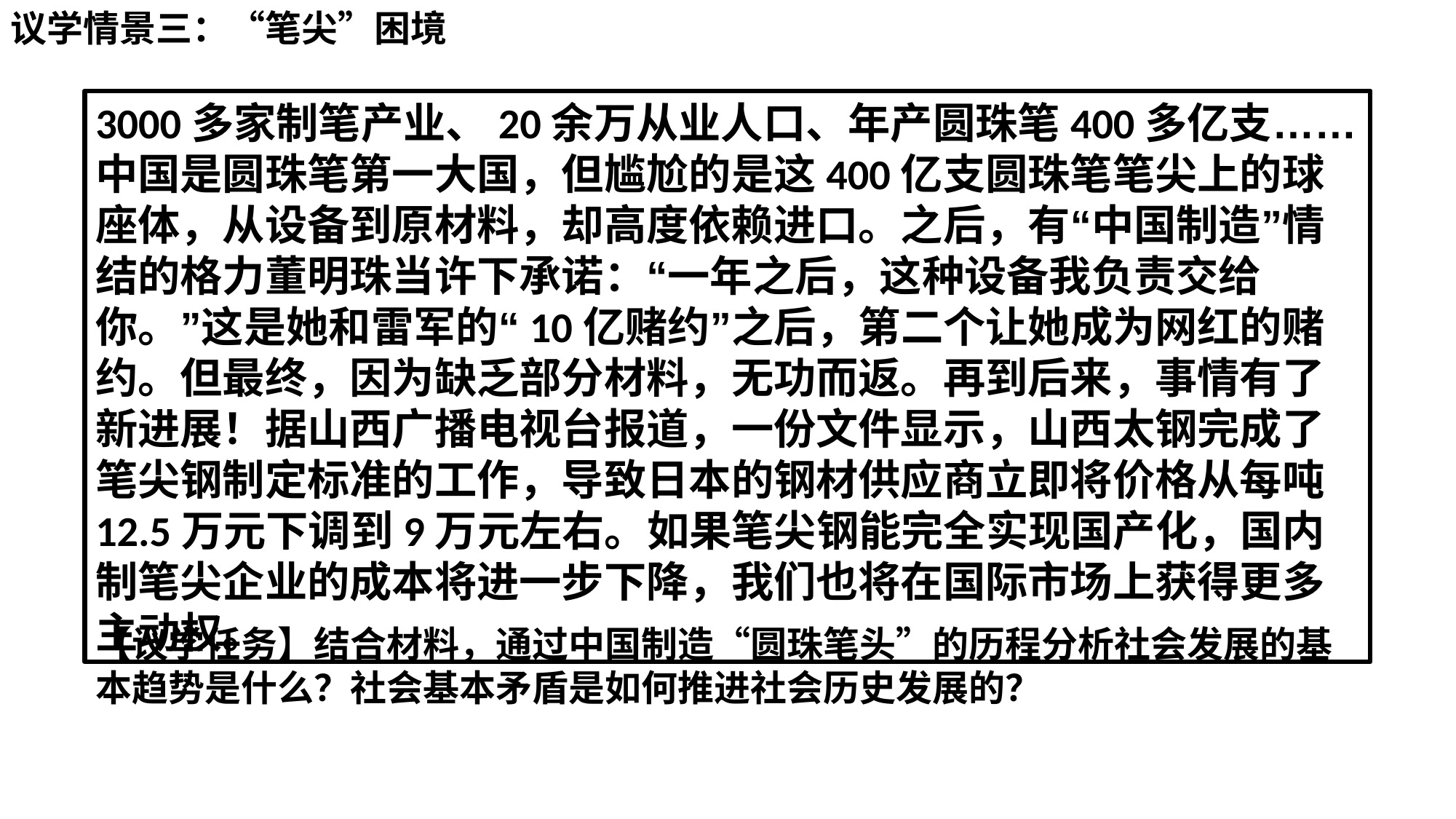

议学情景三：“笔尖”困境
3000多家制笔产业、20余万从业人口、年产圆珠笔400多亿支……中国是圆珠笔第一大国，但尴尬的是这400亿支圆珠笔笔尖上的球座体，从设备到原材料，却高度依赖进口。之后，有“中国制造”情结的格力董明珠当许下承诺：“一年之后，这种设备我负责交给你。”这是她和雷军的“10亿赌约”之后，第二个让她成为网红的赌约。但最终，因为缺乏部分材料，无功而返。再到后来，事情有了新进展！据山西广播电视台报道，一份文件显示，山西太钢完成了笔尖钢制定标准的工作，导致日本的钢材供应商立即将价格从每吨12.5万元下调到9万元左右。如果笔尖钢能完全实现国产化，国内制笔尖企业的成本将进一步下降，我们也将在国际市场上获得更多主动权。
【议学任务】结合材料，通过中国制造“圆珠笔头”的历程分析社会发展的基本趋势是什么？社会基本矛盾是如何推进社会历史发展的？